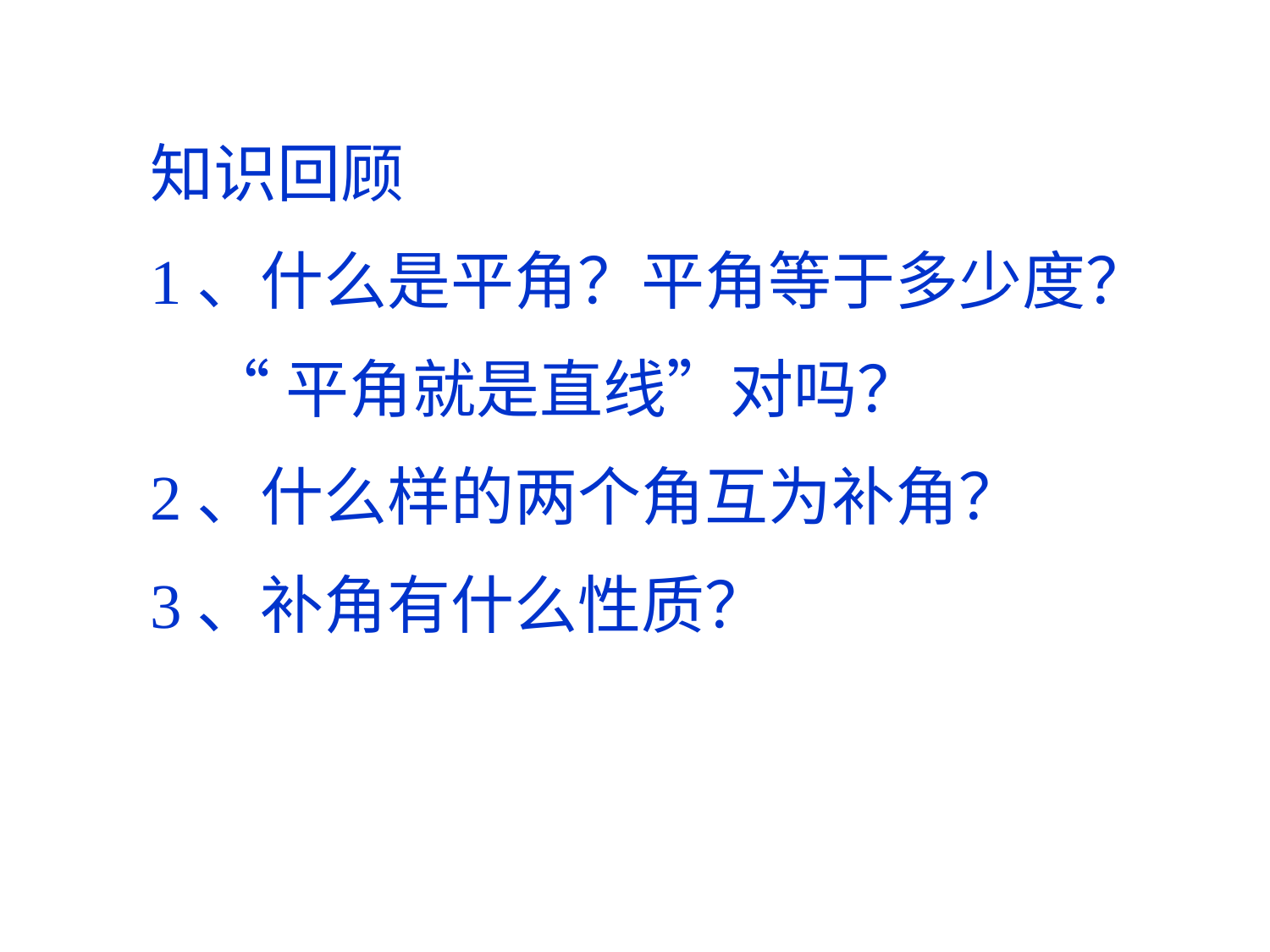

知识回顾
1、什么是平角？平角等于多少度？
    “平角就是直线”对吗？
2、什么样的两个角互为补角？
3、补角有什么性质？